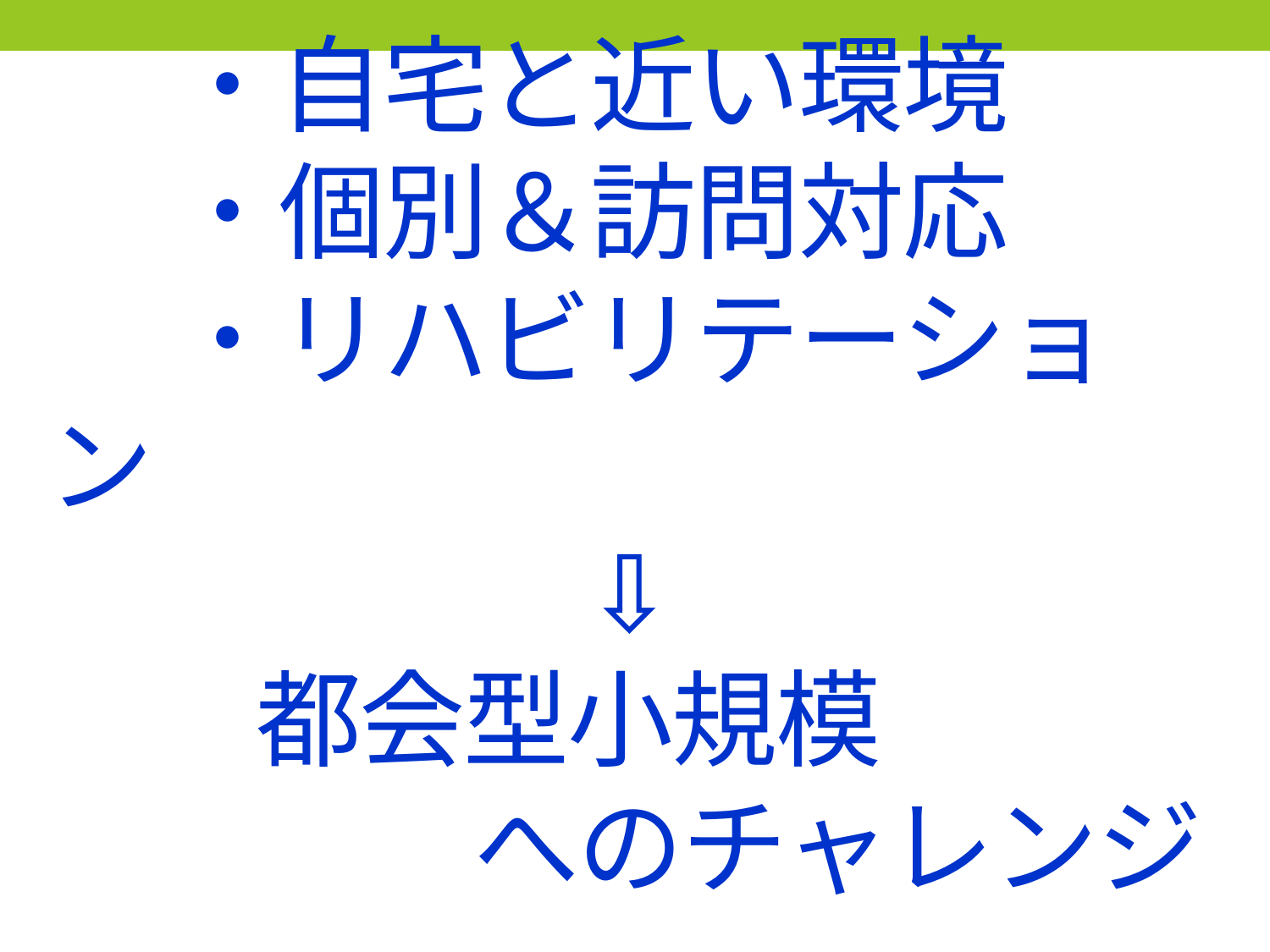

・自宅と近い環境
	・個別＆訪問対応
	・リハビリテーション
⇩
　　都会型小規模
　　　　へのチャレンジ